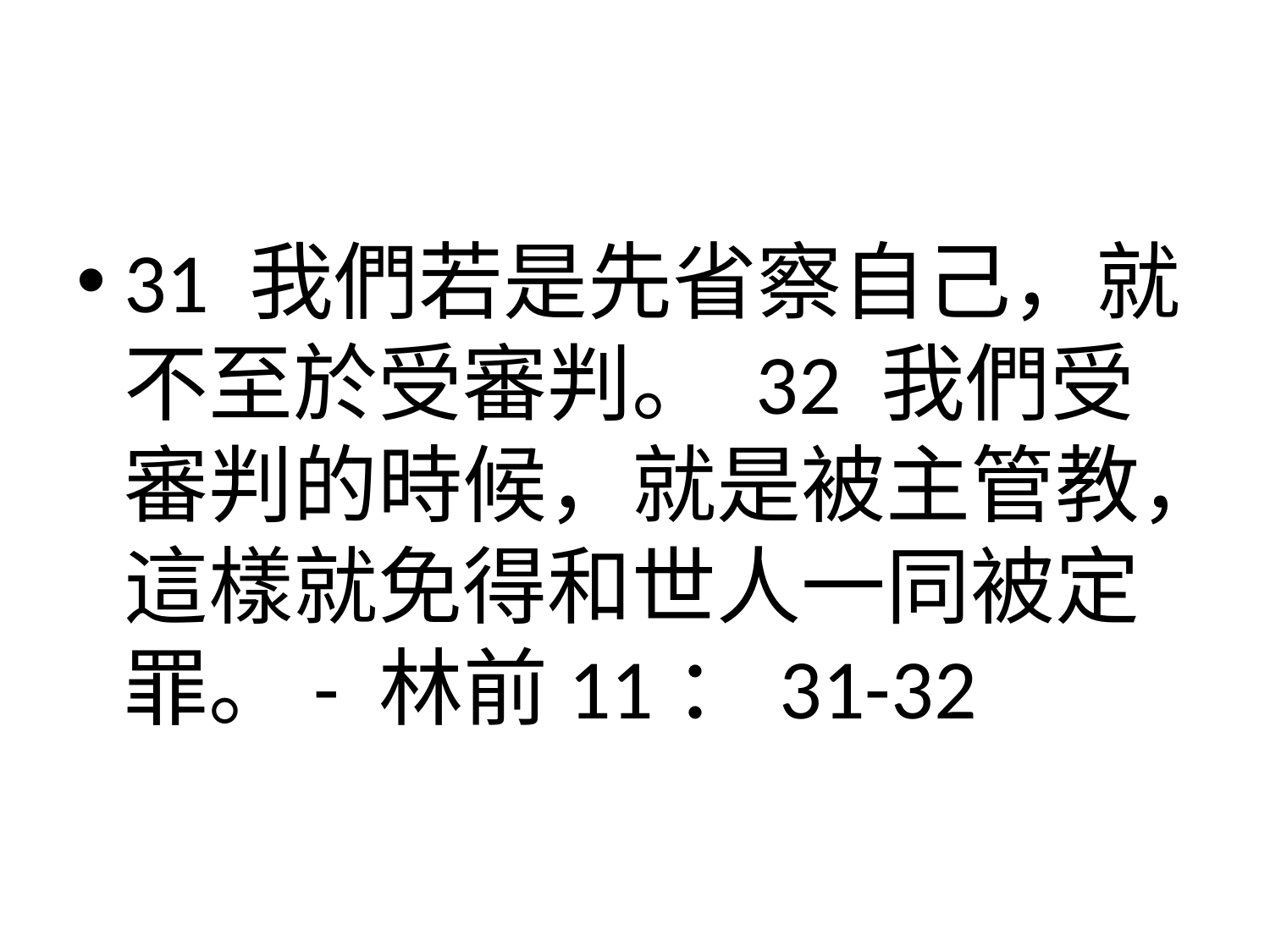

#
31 我們若是先省察自己，就不至於受審判。 32 我們受審判的時候，就是被主管教，這樣就免得和世人一同被定罪。- 林前11：31-32